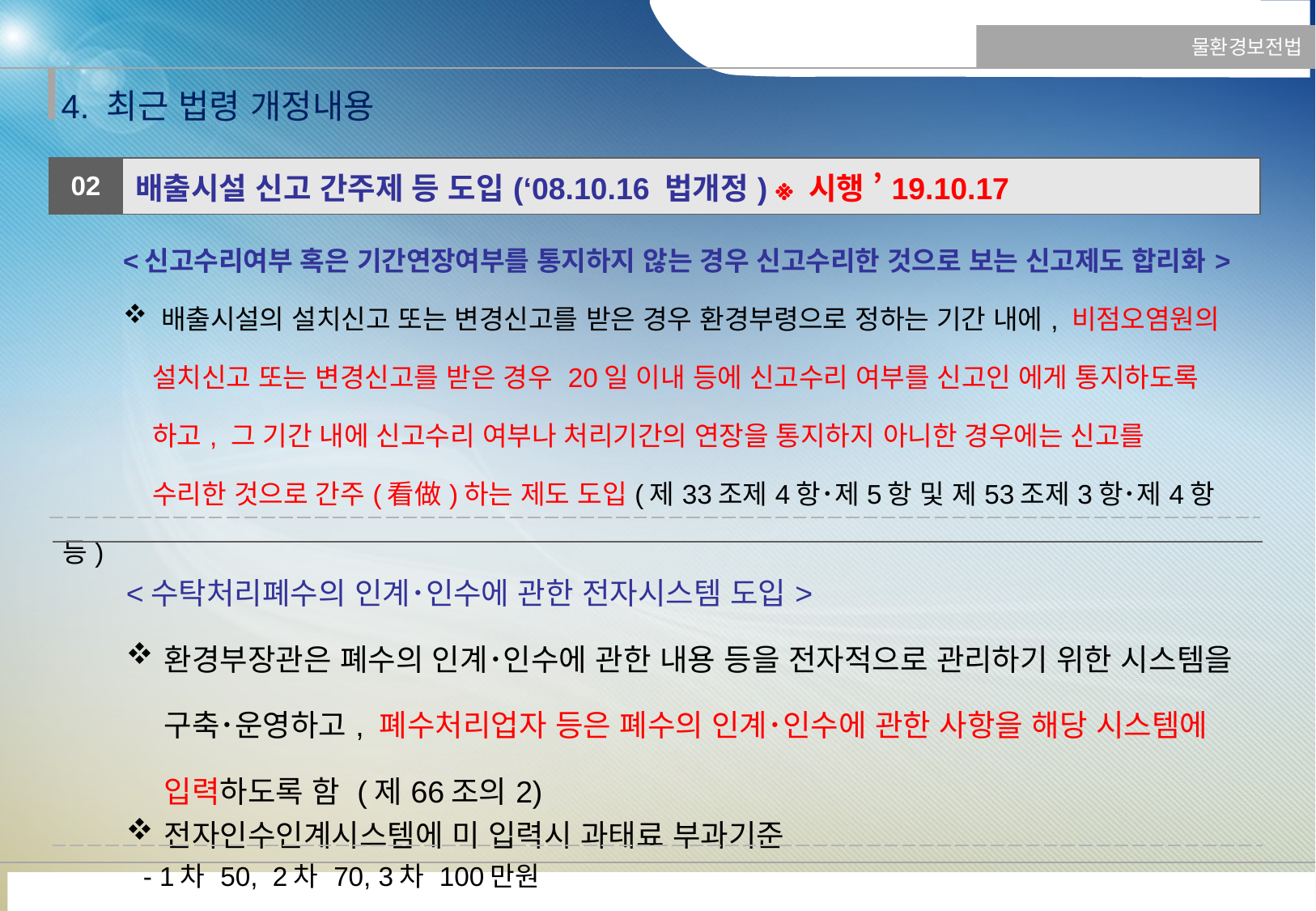

물환경보전법
4. 최근 법령 개정내용
| 02 | 배출시설 신고 간주제 등 도입(‘08.10.16 법개정) ※시행 ’19.10.17 |
| --- | --- |
| <신고수리여부 혹은 기간연장여부를 통지하지 않는 경우 신고수리한 것으로 보는 신고제도 합리화> 배출시설의 설치신고 또는 변경신고를 받은 경우 환경부령으로 정하는 기간 내에, 비점오염원의 설치신고 또는 변경신고를 받은 경우 20일 이내 등에 신고수리 여부를 신고인 에게 통지하도록 하고, 그 기간 내에 신고수리 여부나 처리기간의 연장을 통지하지 아니한 경우에는 신고를 수리한 것으로 간주(看做)하는 제도 도입(제33조제4항･제5항 및 제53조제3항･제4항 등) |  |
| <수탁처리폐수의 인계･인수에 관한 전자시스템 도입> 환경부장관은 폐수의 인계･인수에 관한 내용 등을 전자적으로 관리하기 위한 시스템을 구축･운영하고, 폐수처리업자 등은 폐수의 인계･인수에 관한 사항을 해당 시스템에 입력하도록 함 (제66조의2) 전자인수인계시스템에 미 입력시 과태료 부과기준 - 1차 50, 2차 70, 3차 100만원 |
| --- |